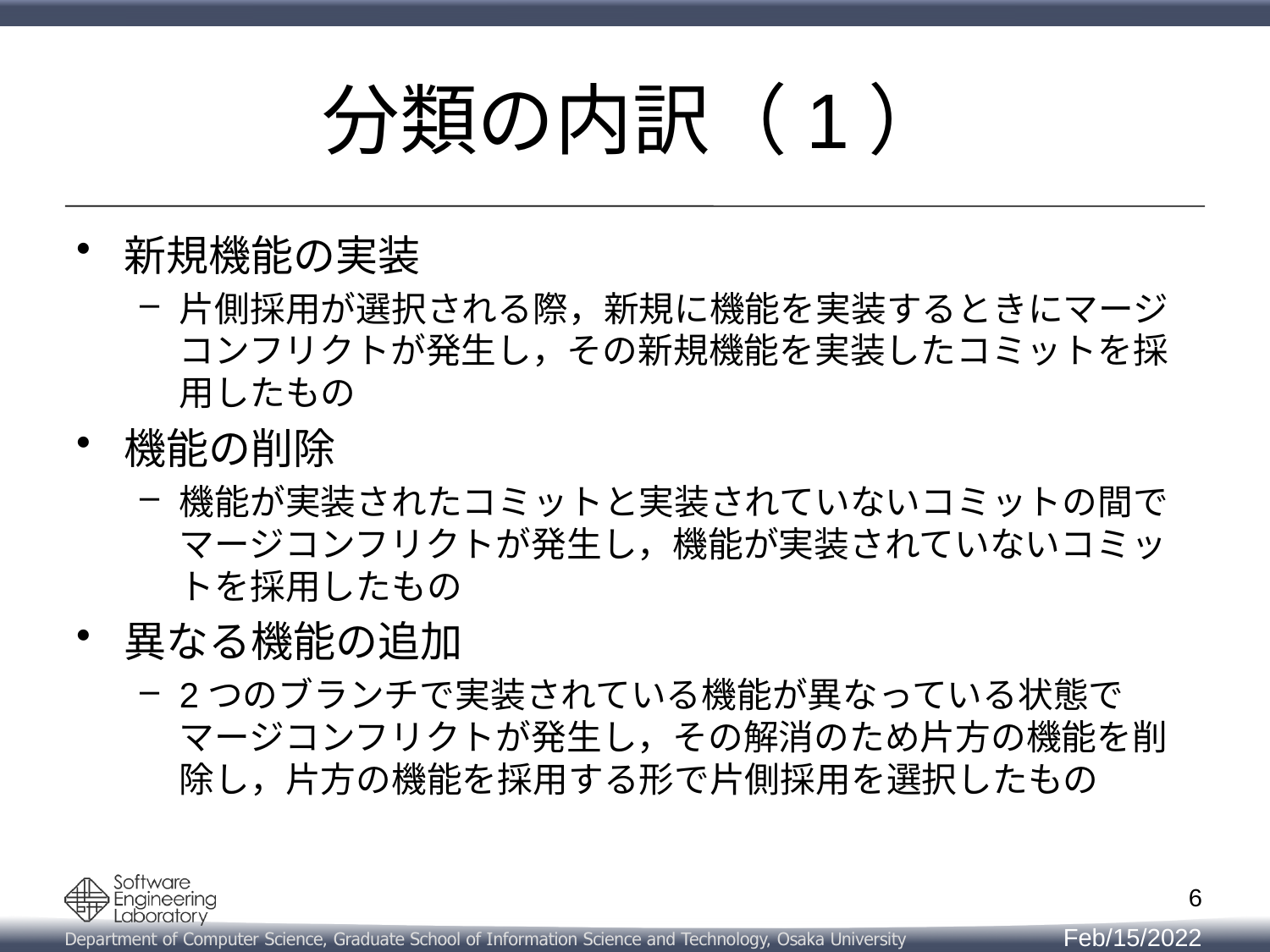

# 分類の内訳（1）
新規機能の実装
片側採用が選択される際，新規に機能を実装するときにマージコンフリクトが発生し，その新規機能を実装したコミットを採用したもの
機能の削除
機能が実装されたコミットと実装されていないコミットの間でマージコンフリクトが発生し，機能が実装されていないコミットを採用したもの
異なる機能の追加
2つのブランチで実装されている機能が異なっている状態でマージコンフリクトが発生し，その解消のため片方の機能を削除し，片方の機能を採用する形で片側採用を選択したもの
6
Feb/15/2022